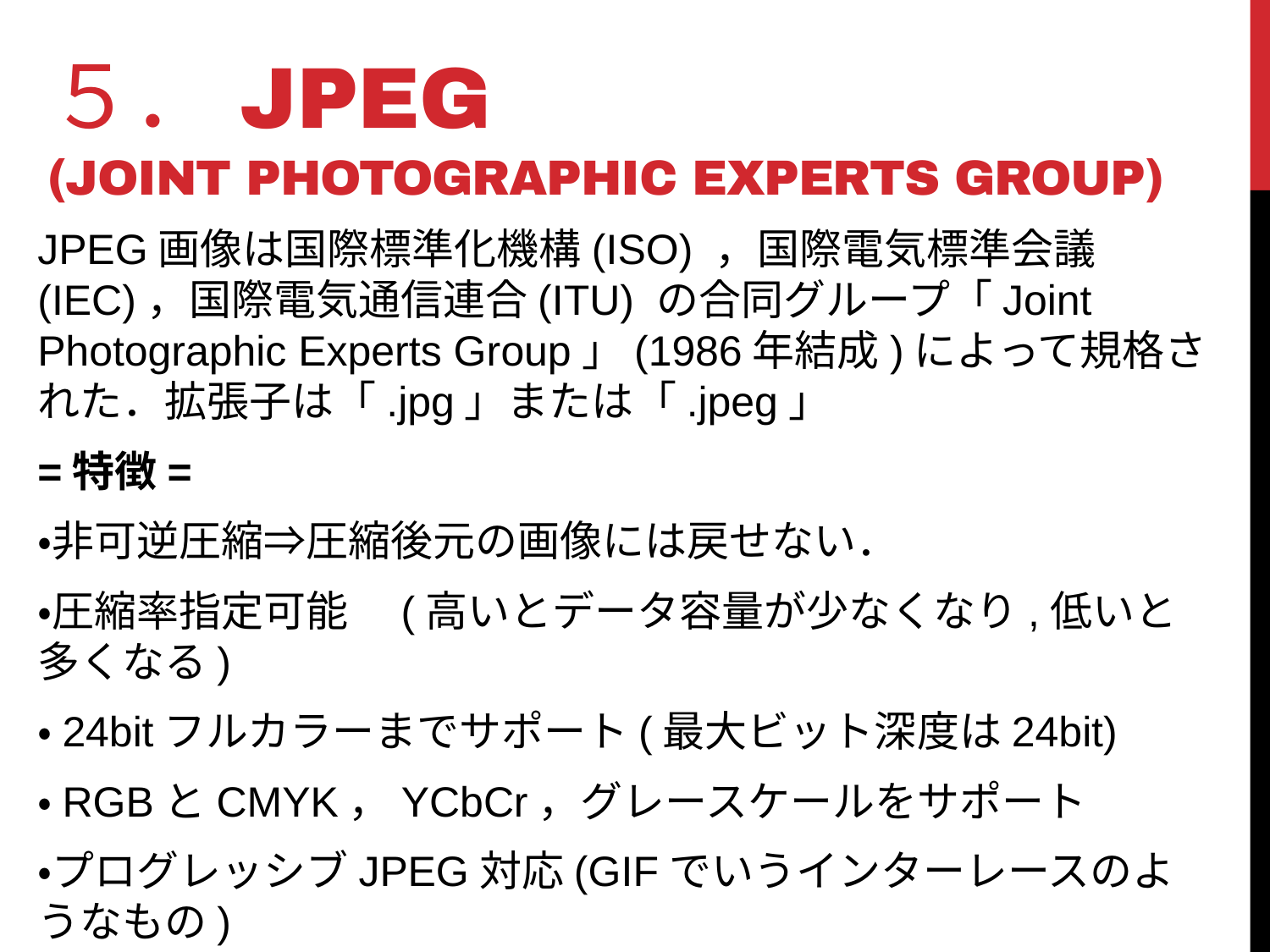

# ５．JPeG (joint photographic Experts group)
JPEG画像は国際標準化機構(ISO) ，国際電気標準会議(IEC)，国際電気通信連合(ITU) の合同グループ「Joint Photographic Experts Group」(1986年結成)によって規格された．拡張子は「.jpg」または「.jpeg」
=特徴=
・非可逆圧縮⇒圧縮後元の画像には戻せない．
・圧縮率指定可能　(高いとデータ容量が少なくなり,低いと多くなる)
・24bitフルカラーまでサポート(最大ビット深度は24bit)
・RGBとCMYK，YCbCr，グレースケールをサポート
・プログレッシブJPEG対応(GIFでいうインターレースのようなもの)
・透過は不可